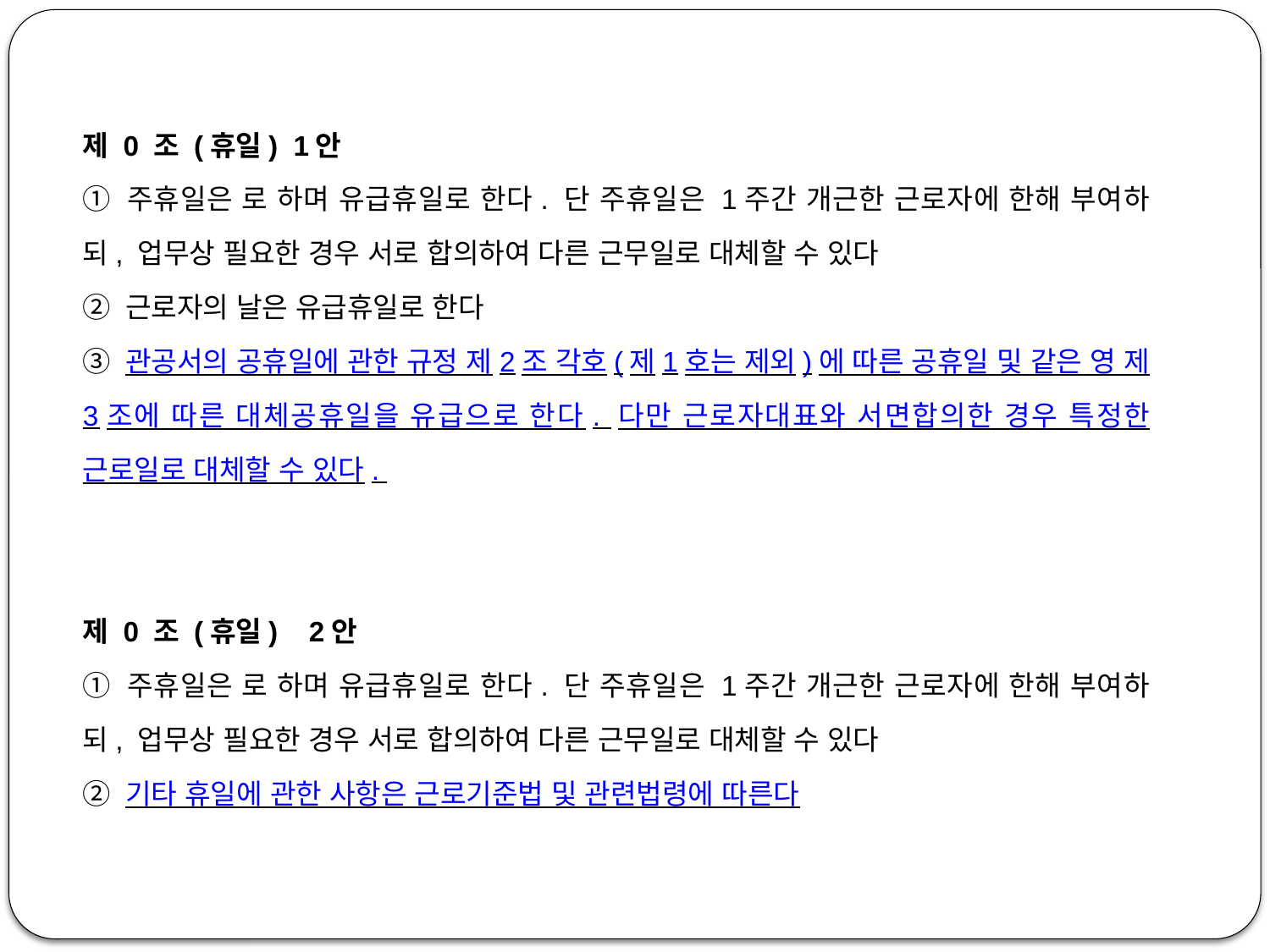

제 0 조 (휴일)  1안
① 주휴일은 로 하며 유급휴일로 한다. 단 주휴일은 1주간 개근한 근로자에 한해 부여하되, 업무상 필요한 경우 서로 합의하여 다른 근무일로 대체할 수 있다
② 근로자의 날은 유급휴일로 한다
③ 관공서의 공휴일에 관한 규정 제2조 각호(제1호는 제외)에 따른 공휴일 및 같은 영 제3조에 따른 대체공휴일을 유급으로 한다. 다만 근로자대표와 서면합의한 경우 특정한 근로일로 대체할 수 있다.

제 0 조 (휴일)    2안
① 주휴일은 로 하며 유급휴일로 한다. 단 주휴일은 1주간 개근한 근로자에 한해 부여하되, 업무상 필요한 경우 서로 합의하여 다른 근무일로 대체할 수 있다
② 기타 휴일에 관한 사항은 근로기준법 및 관련법령에 따른다